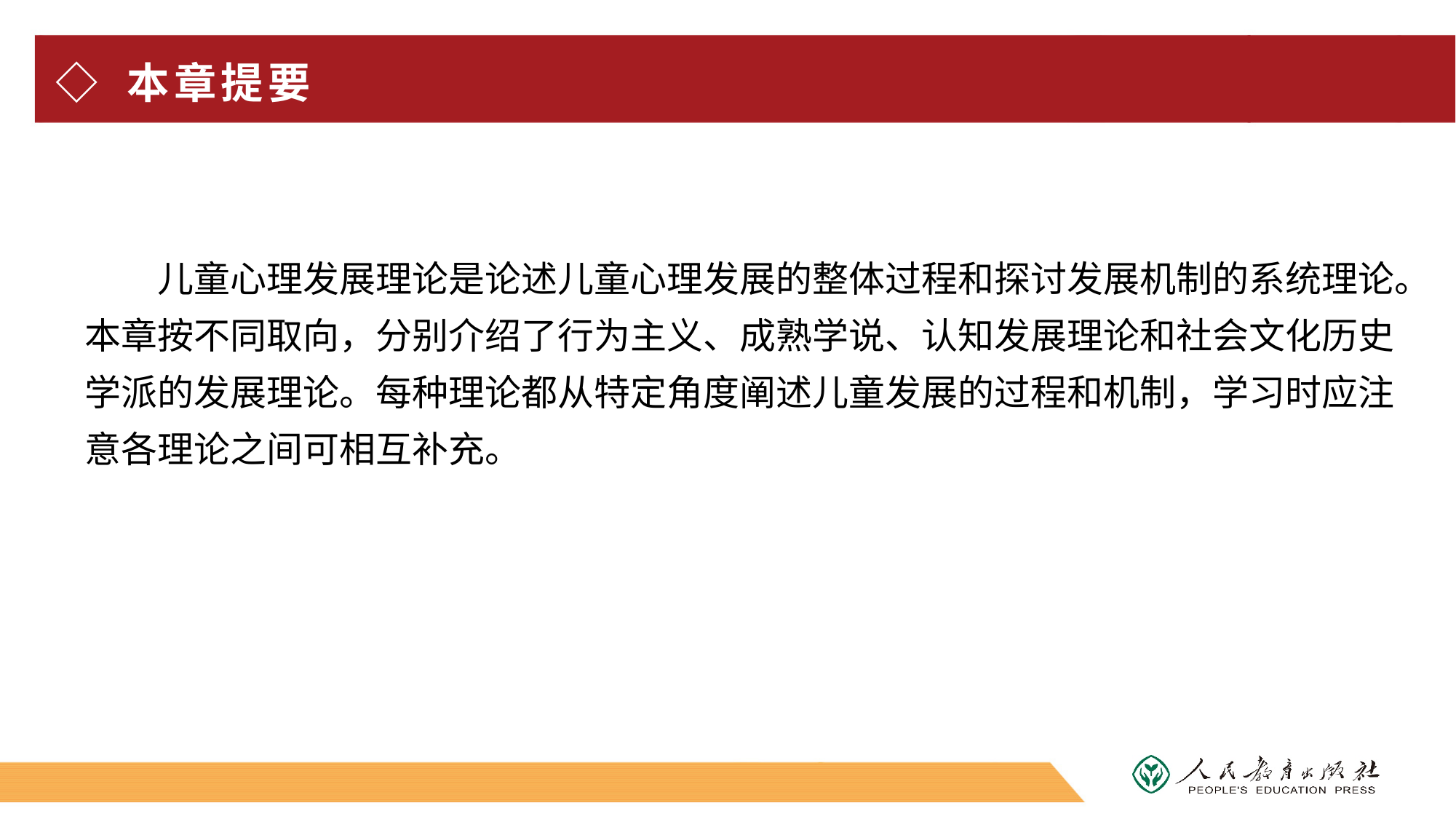

# ◇ 本章提要

儿童心理发展理论是论述儿童心理发展的整体过程和探讨发展机制的系统理论。本章按不同取向，分别介绍了行为主义、成熟学说、认知发展理论和社会文化历史学派的发展理论。每种理论都从特定角度阐述儿童发展的过程和机制，学习时应注意各理论之间可相互补充。